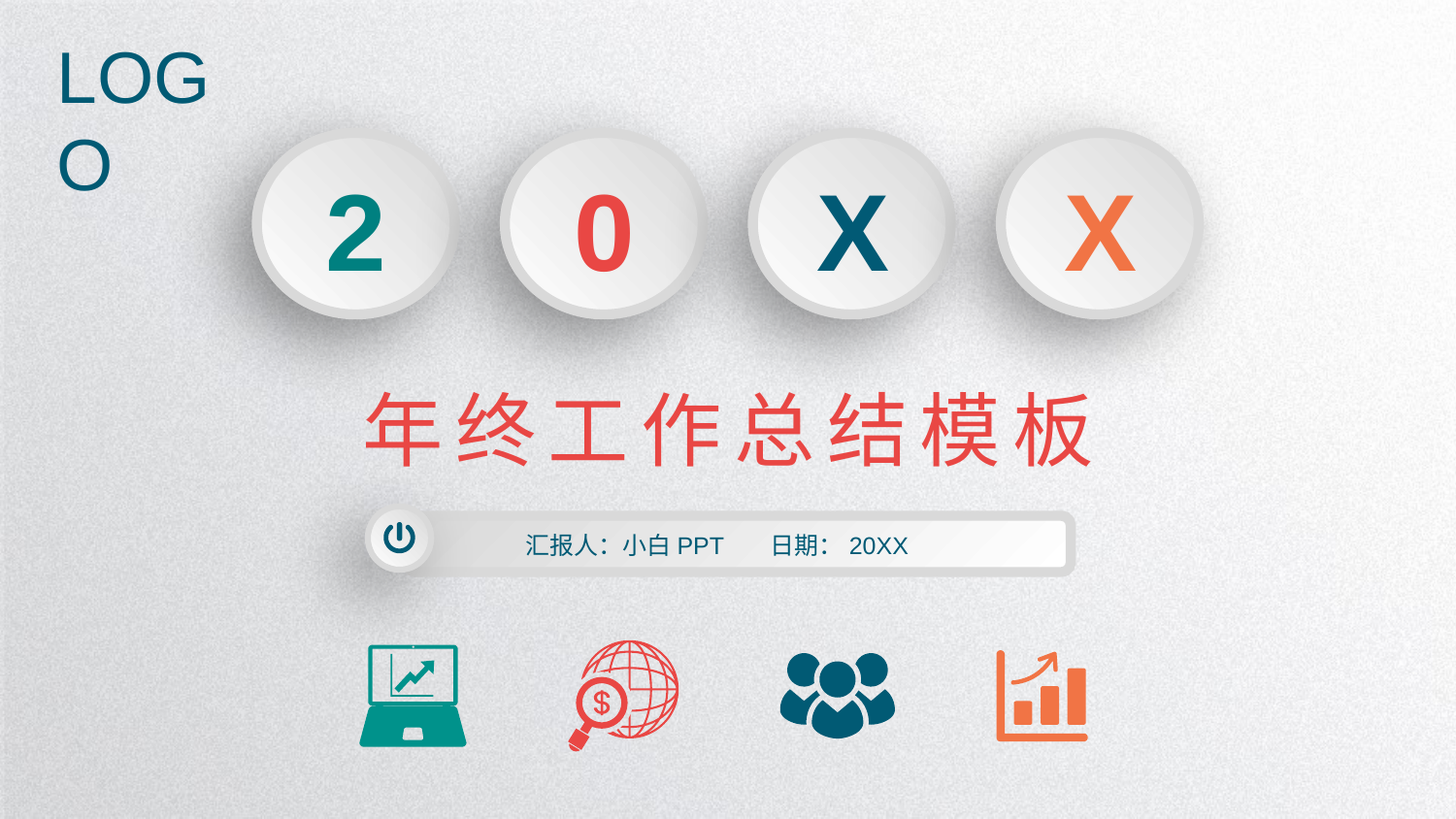

LOGO

2

0

X

X

年终工作总结模板

汇报人：小白PPT      日期：20XX